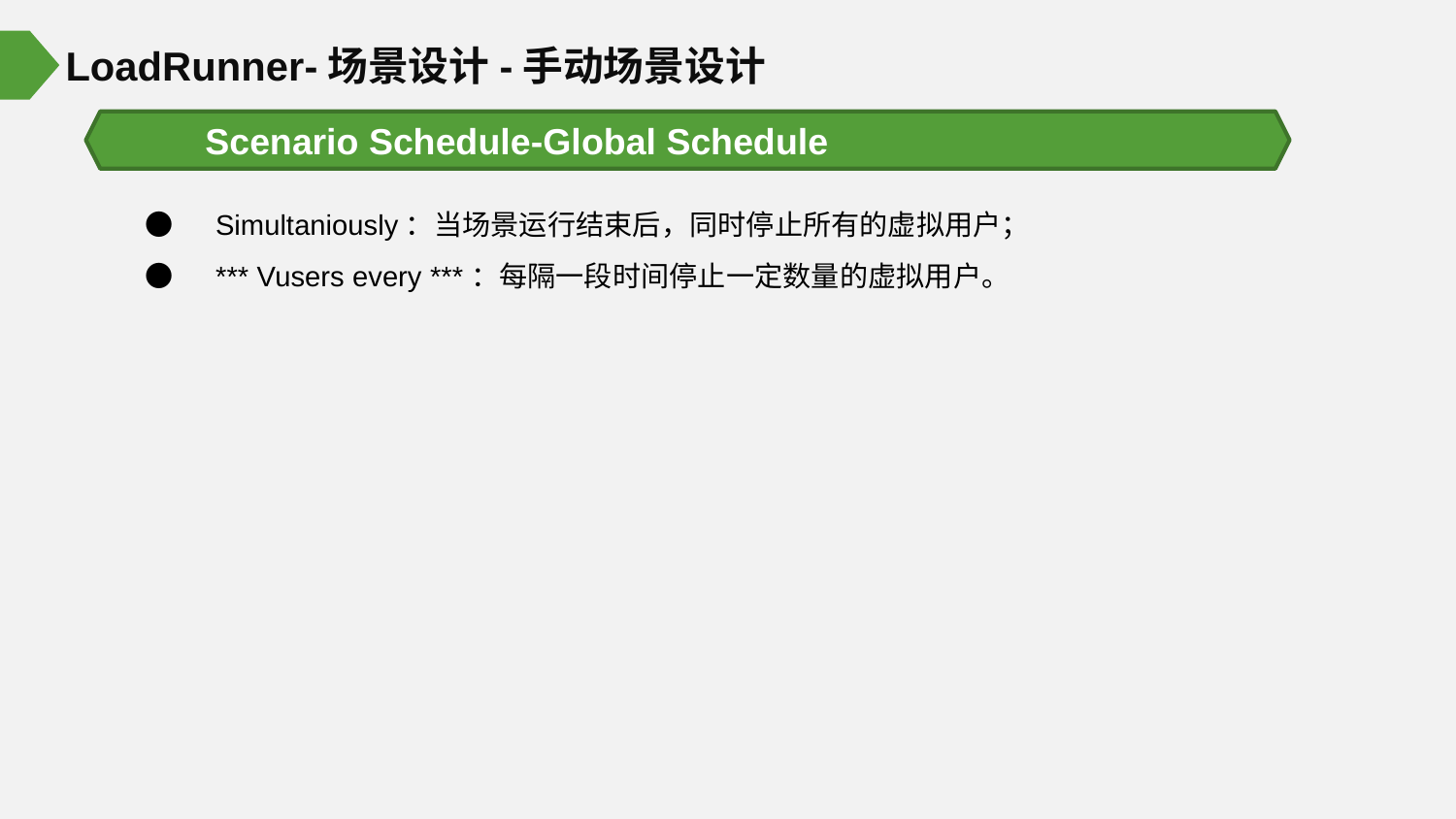

LoadRunner-场景设计-手动场景设计
Scenario Schedule-Global Schedule
●　Simultaniously：当场景运行结束后，同时停止所有的虚拟用户；
●　*** Vusers every ***：每隔一段时间停止一定数量的虚拟用户。